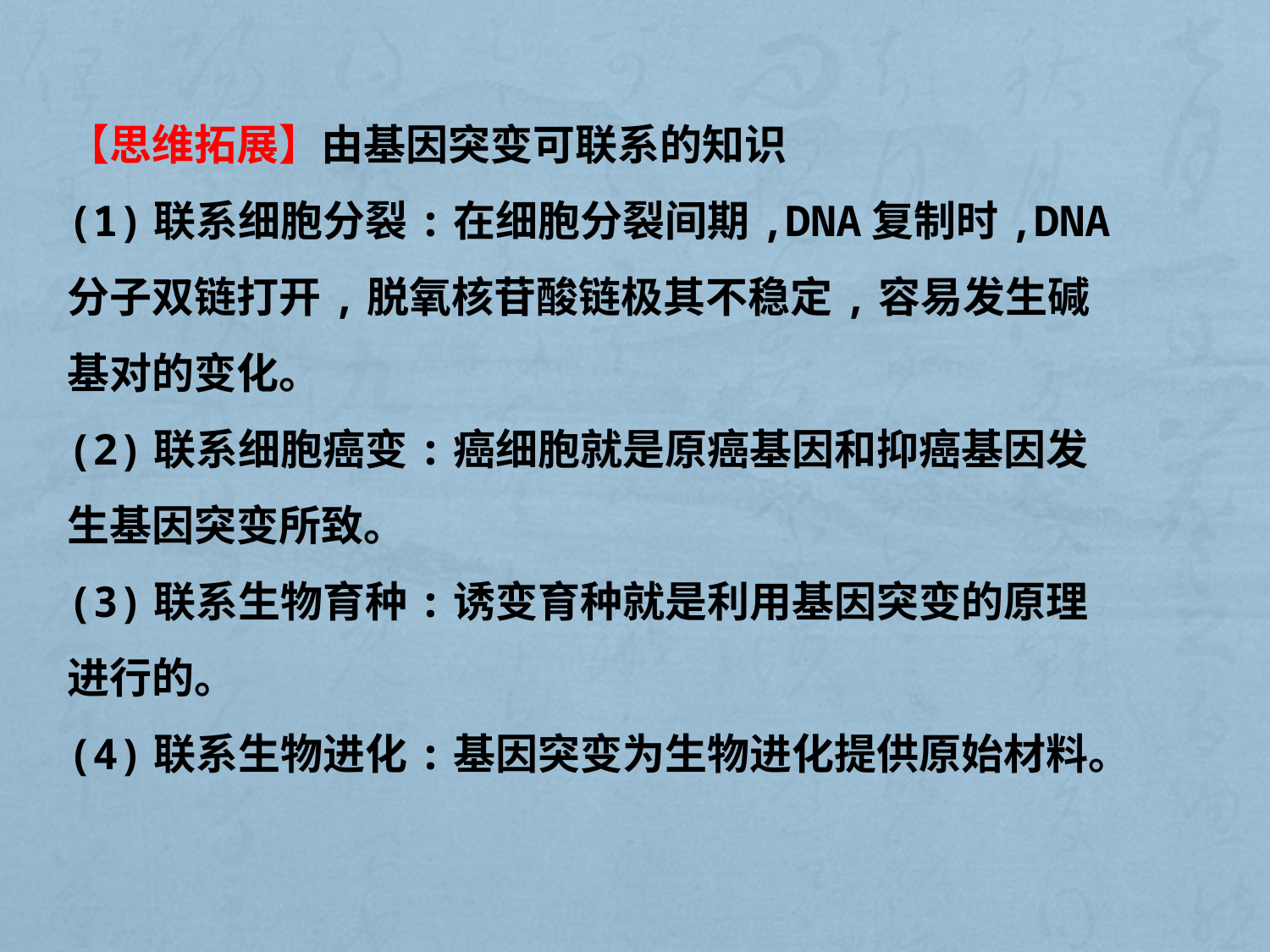

【思维拓展】由基因突变可联系的知识
(1)联系细胞分裂:在细胞分裂间期,DNA复制时,DNA分子双链打开,脱氧核苷酸链极其不稳定,容易发生碱基对的变化。
(2)联系细胞癌变:癌细胞就是原癌基因和抑癌基因发生基因突变所致。
(3)联系生物育种:诱变育种就是利用基因突变的原理进行的。
(4)联系生物进化:基因突变为生物进化提供原始材料。